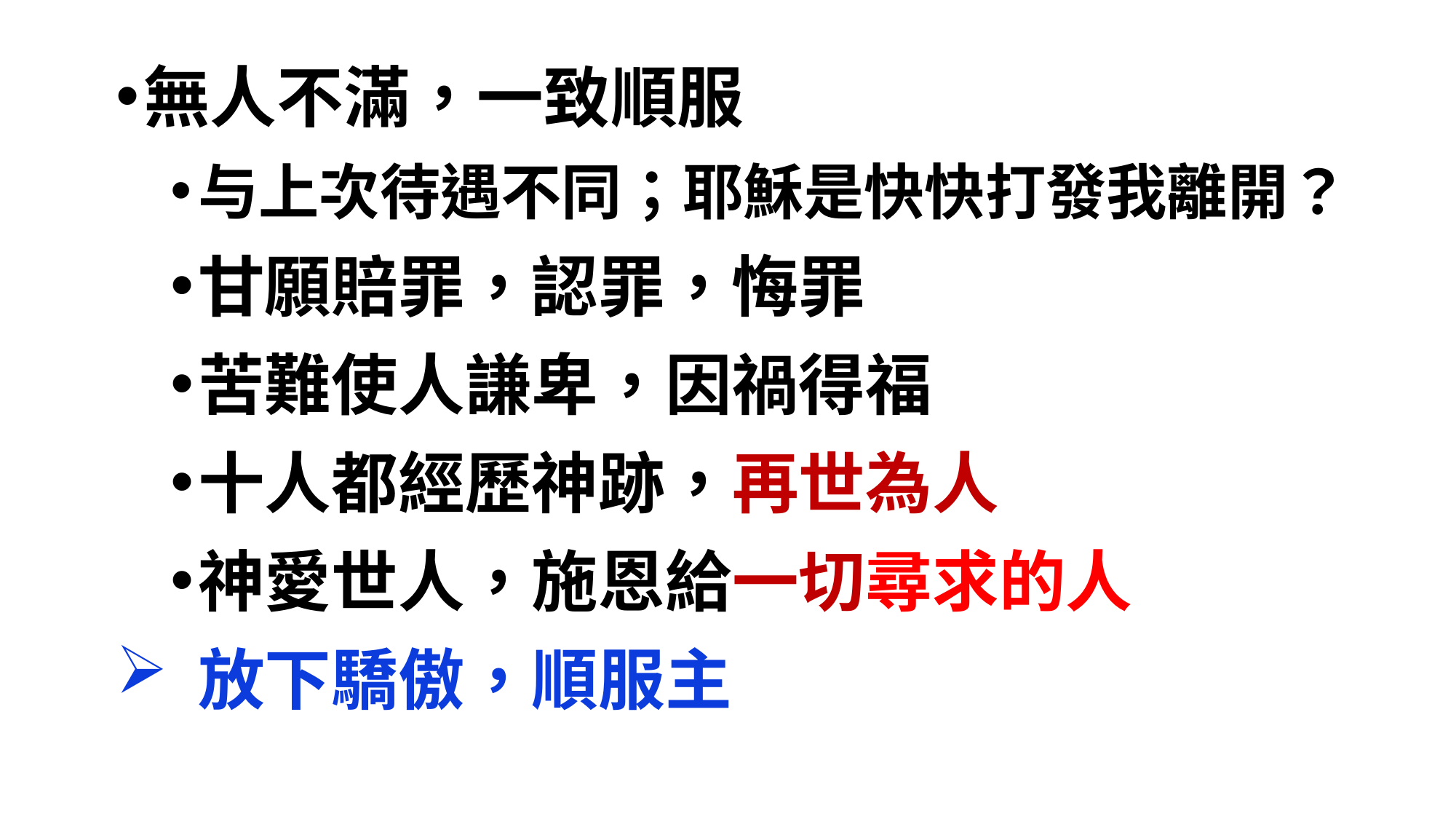

無人不滿，一致順服
与上次待遇不同；耶穌是快快打發我離開？
甘願賠罪，認罪，悔罪
苦難使人謙卑，因禍得福
十人都經歷神跡，再世為人
神愛世人，施恩給一切尋求的人
放下驕傲，順服主